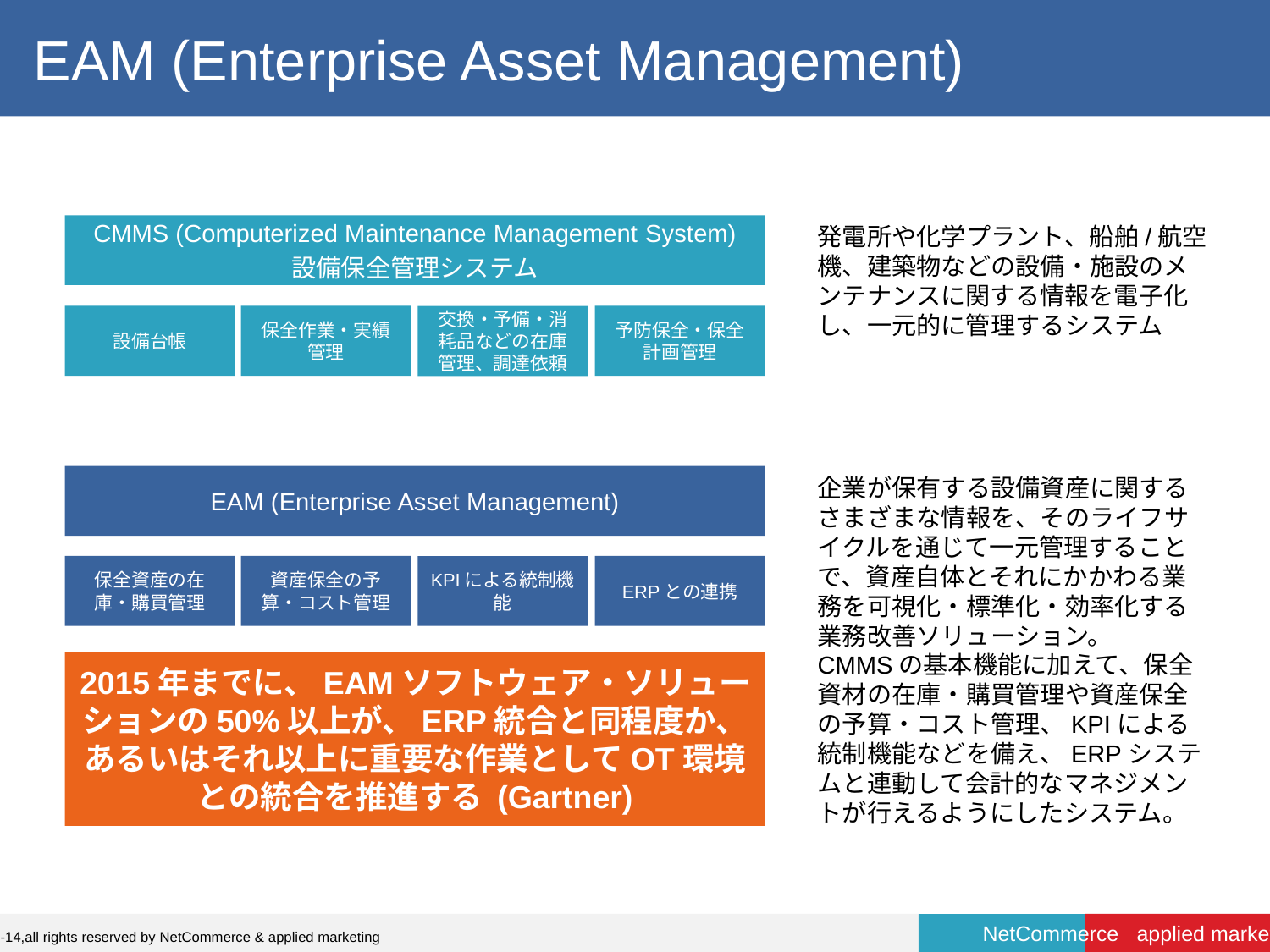

# EAM (Enterprise Asset Management)
CMMS (Computerized Maintenance Management System)
設備保全管理システム
発電所や化学プラント、船舶/航空機、建築物などの設備・施設のメンテナンスに関する情報を電子化し、一元的に管理するシステム
設備台帳
保全作業・実績管理
予防保全・保全計画管理
交換・予備・消耗品などの在庫管理、調達依頼
EAM (Enterprise Asset Management)
企業が保有する設備資産に関するさまざまな情報を、そのライフサイクルを通じて一元管理することで、資産自体とそれにかかわる業務を可視化・標準化・効率化する業務改善ソリューション。
CMMSの基本機能に加えて、保全資材の在庫・購買管理や資産保全の予算・コスト管理、KPIによる統制機能などを備え、ERPシステムと連動して会計的なマネジメントが行えるようにしたシステム。
保全資産の在庫・購買管理
資産保全の予算・コスト管理
ERPとの連携
KPIによる統制機能
2015年までに、EAMソフトウェア・ソリューションの50%以上が、ERP統合と同程度か、あるいはそれ以上に重要な作業としてOT環境との統合を推進する (Gartner)